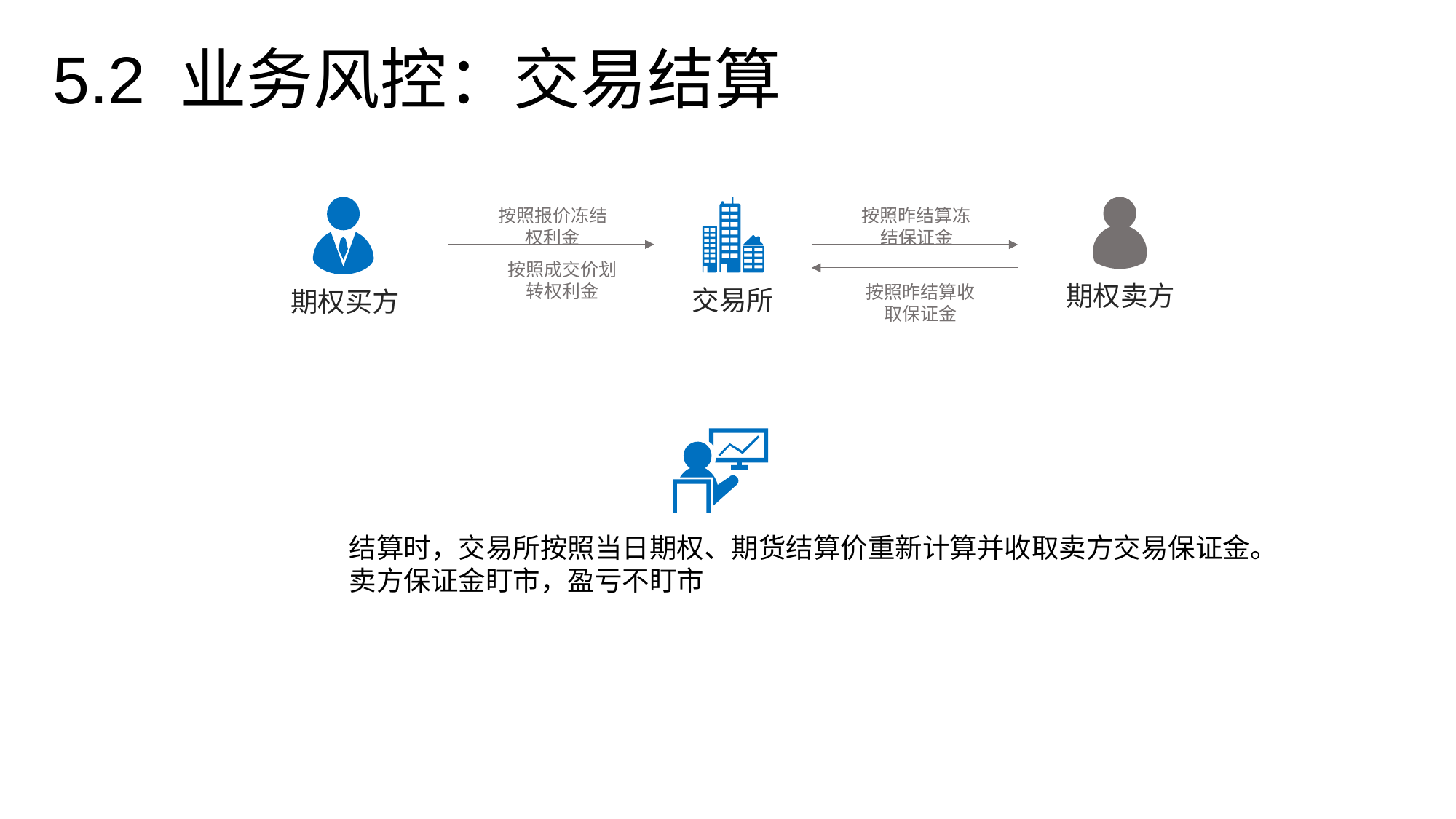

5.2 业务风控：交易结算

期权买方

交易所

期权卖方
按照报价冻结权利金
按照昨结算冻结保证金
按照成交价划转权利金
按照昨结算收取保证金

结算时，交易所按照当日期权、期货结算价重新计算并收取卖方交易保证金。
卖方保证金盯市，盈亏不盯市